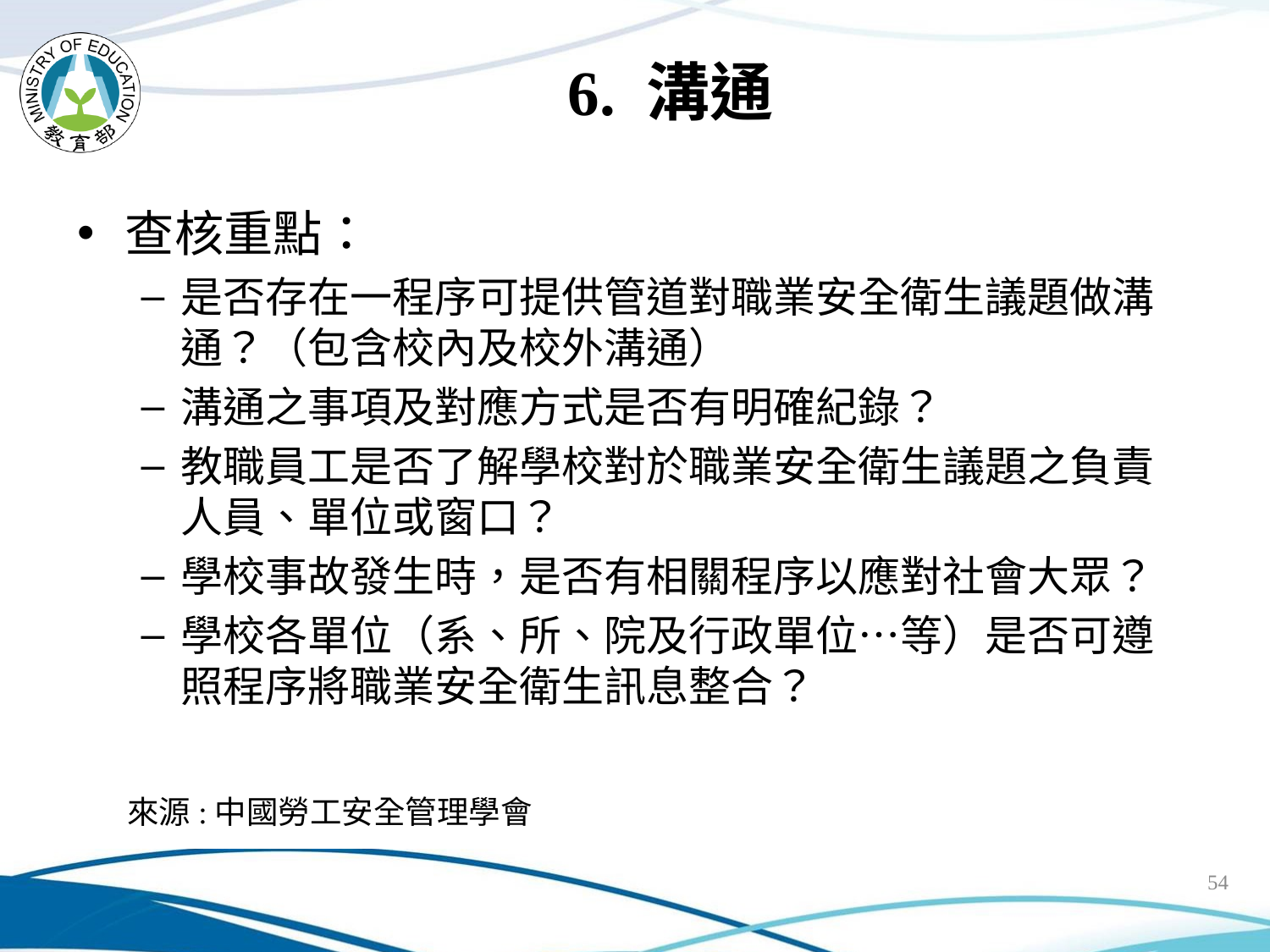

# 6. 溝通
查核重點：
是否存在一程序可提供管道對職業安全衛生議題做溝通？（包含校內及校外溝通）
溝通之事項及對應方式是否有明確紀錄？
教職員工是否了解學校對於職業安全衛生議題之負責人員、單位或窗口？
學校事故發生時，是否有相關程序以應對社會大眾？
學校各單位（系、所、院及行政單位…等）是否可遵照程序將職業安全衛生訊息整合？

來源:中國勞工安全管理學會
54